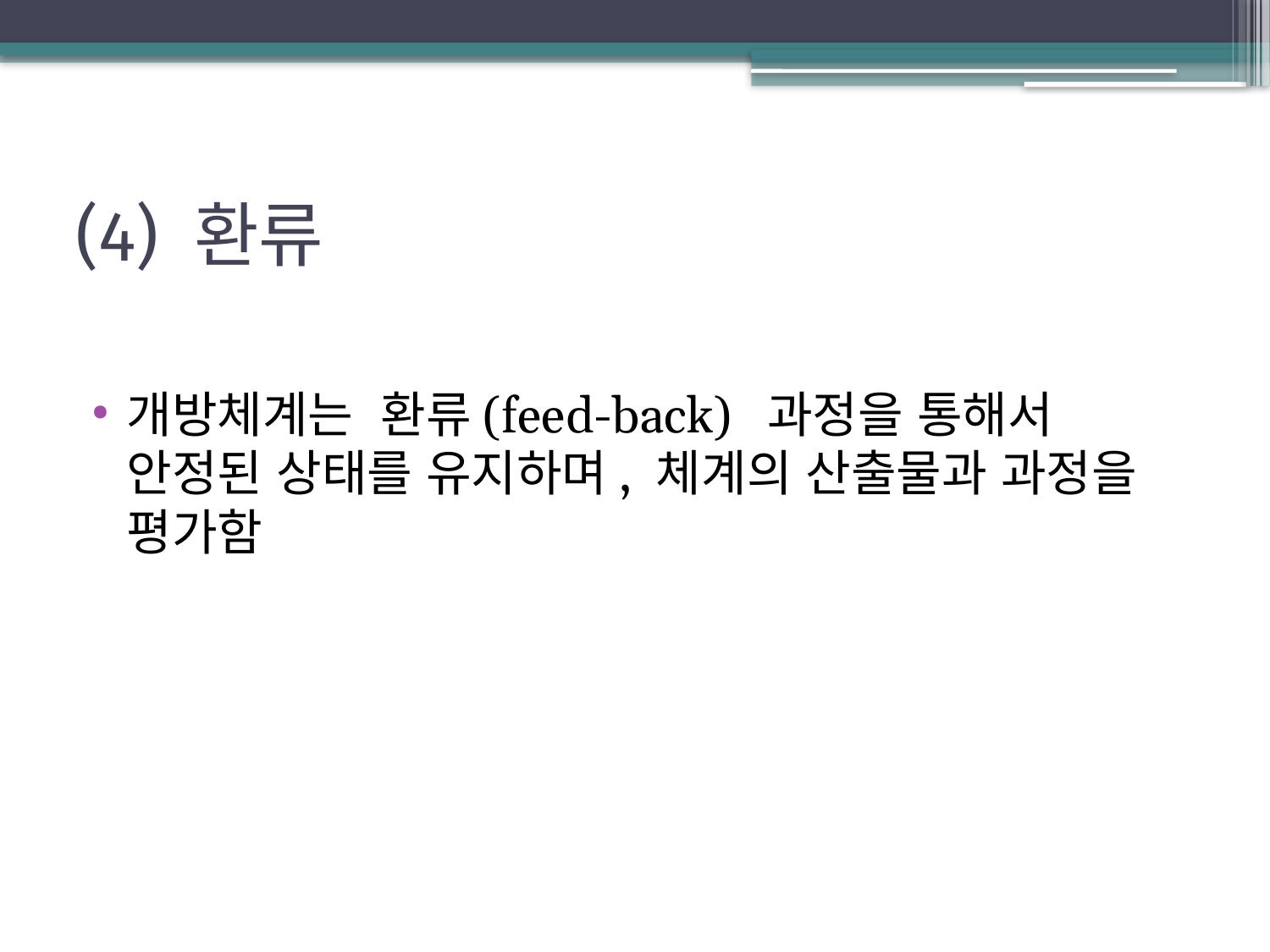

# (4) 환류

개방체계는  환류(feed-back)  과정을 통해서 안정된 상태를 유지하며, 체계의 산출물과 과정을 평가함